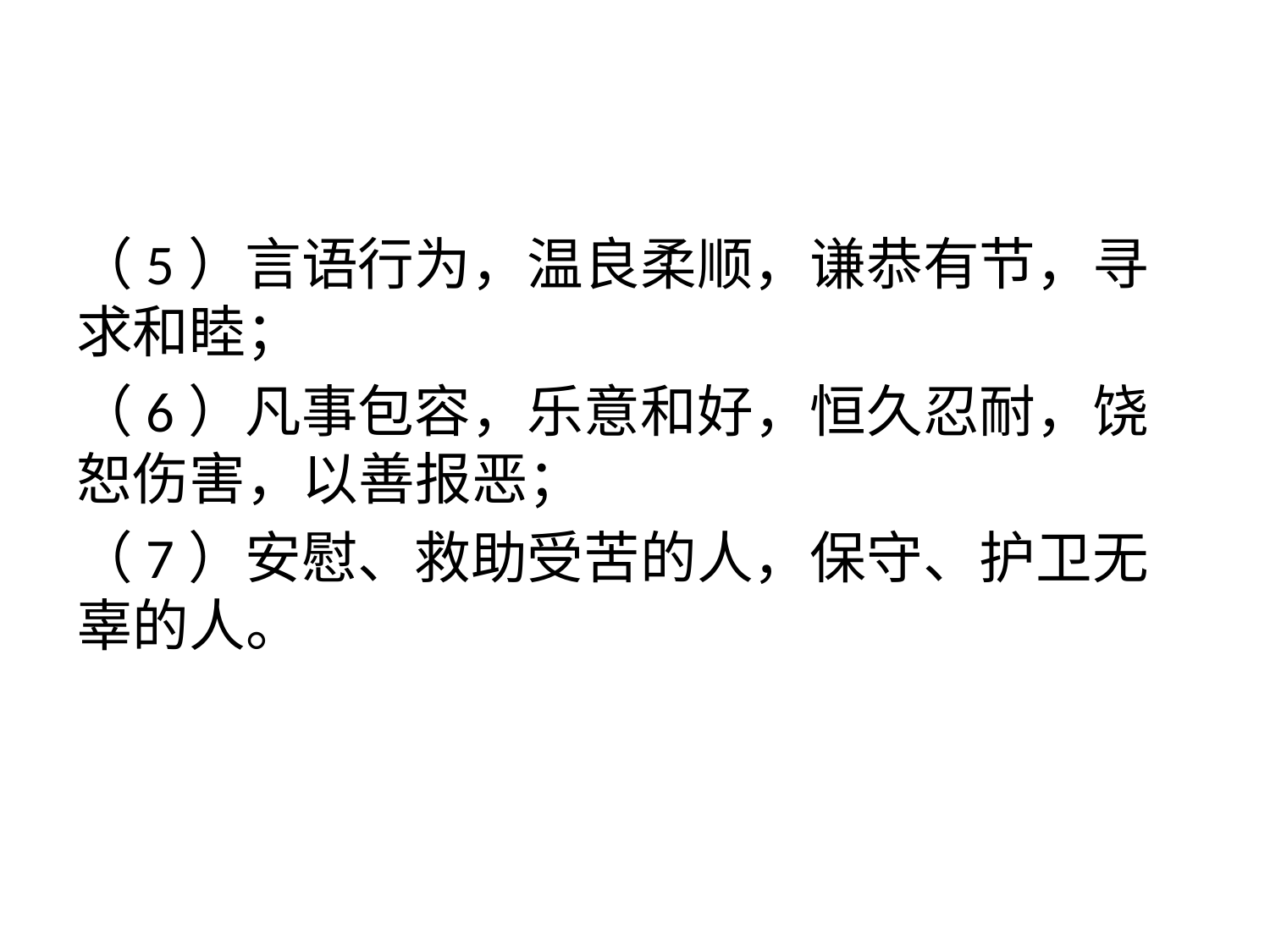

#
（5）言语行为，温良柔顺，谦恭有节，寻求和睦；
（6）凡事包容，乐意和好，恒久忍耐，饶恕伤害，以善报恶；
（7）安慰、救助受苦的人，保守、护卫无辜的人。